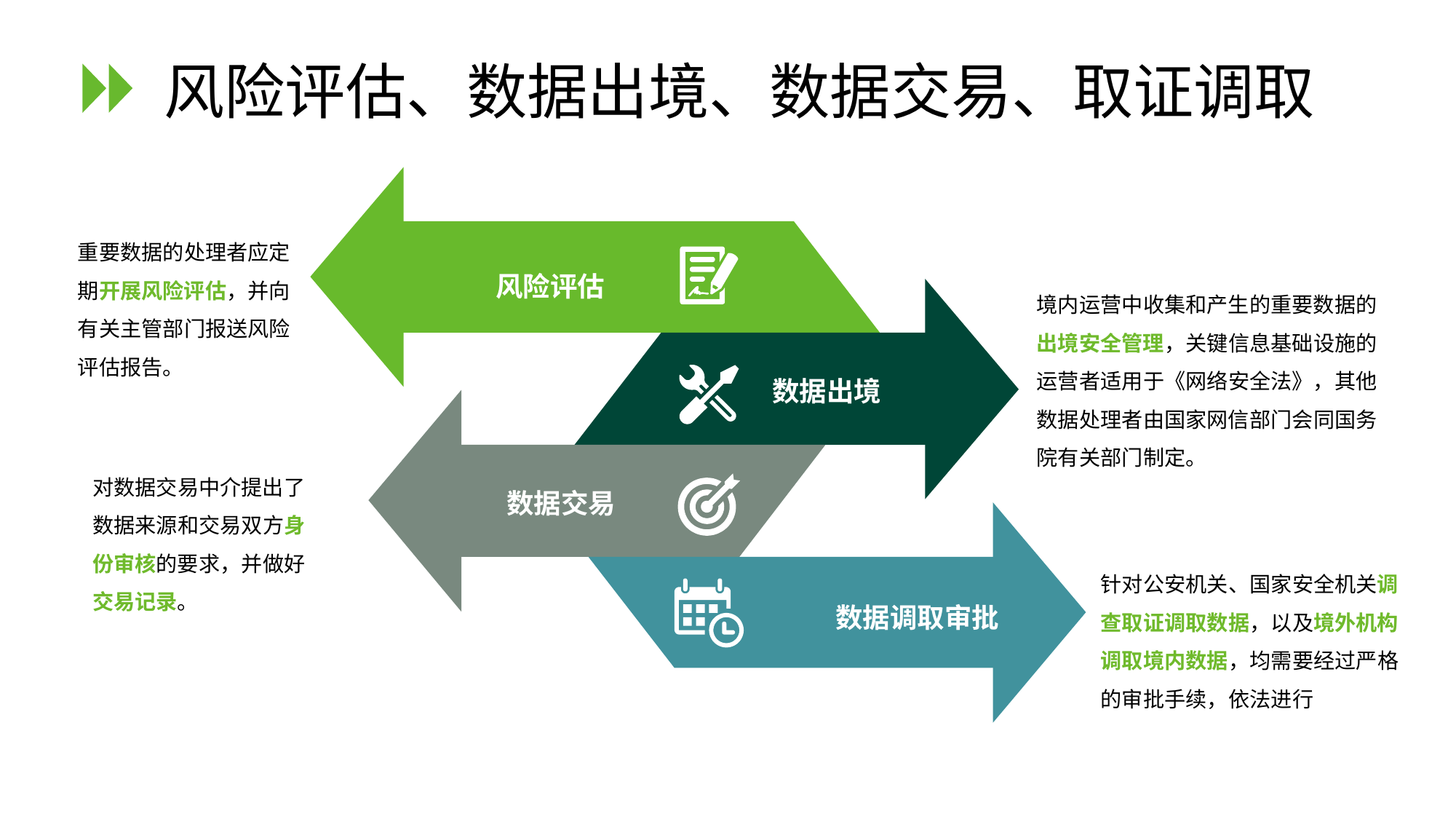

# 风险评估、数据出境、数据交易、取证调取

重要数据的处理者应定期开展风险评估，并向有关主管部门报送风险评估报告。

风险评估
境内运营中收集和产生的重要数据的出境安全管理，关键信息基础设施的运营者适用于《网络安全法》，其他数据处理者由国家网信部门会同国务院有关部门制定。

数据出境

对数据交易中介提出了数据来源和交易双方身份审核的要求，并做好交易记录。
数据交易

针对公安机关、国家安全机关调查取证调取数据，以及境外机构调取境内数据，均需要经过严格的审批手续，依法进行

数据调取审批